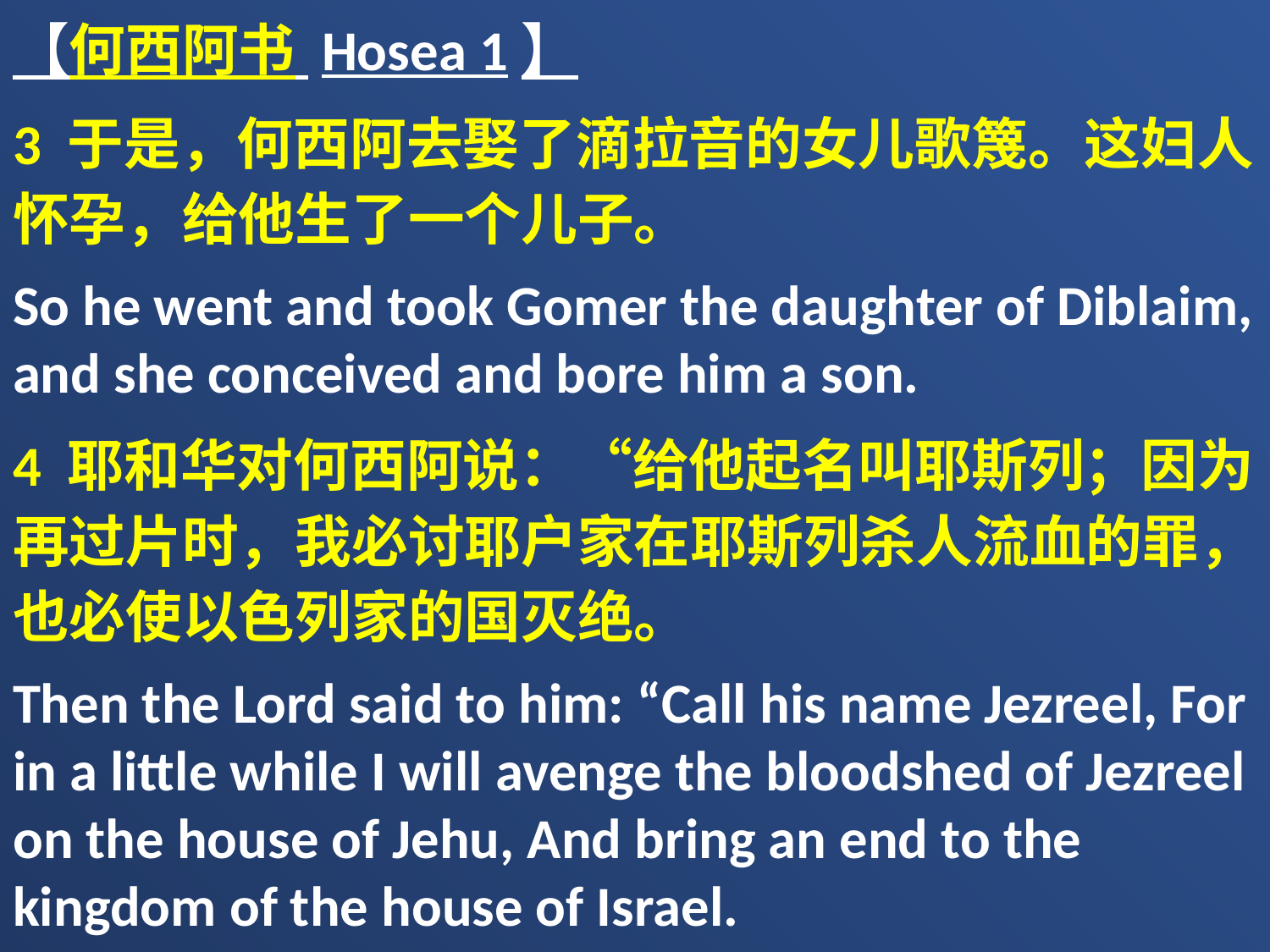

【何西阿书 Hosea 1】
3 于是，何西阿去娶了滴拉音的女儿歌篾。这妇人怀孕，给他生了一个儿子。
So he went and took Gomer the daughter of Diblaim, and she conceived and bore him a son.
4 耶和华对何西阿说：“给他起名叫耶斯列；因为再过片时，我必讨耶户家在耶斯列杀人流血的罪，也必使以色列家的国灭绝。
Then the Lord said to him: “Call his name Jezreel, For in a little while I will avenge the bloodshed of Jezreel on the house of Jehu, And bring an end to the kingdom of the house of Israel.